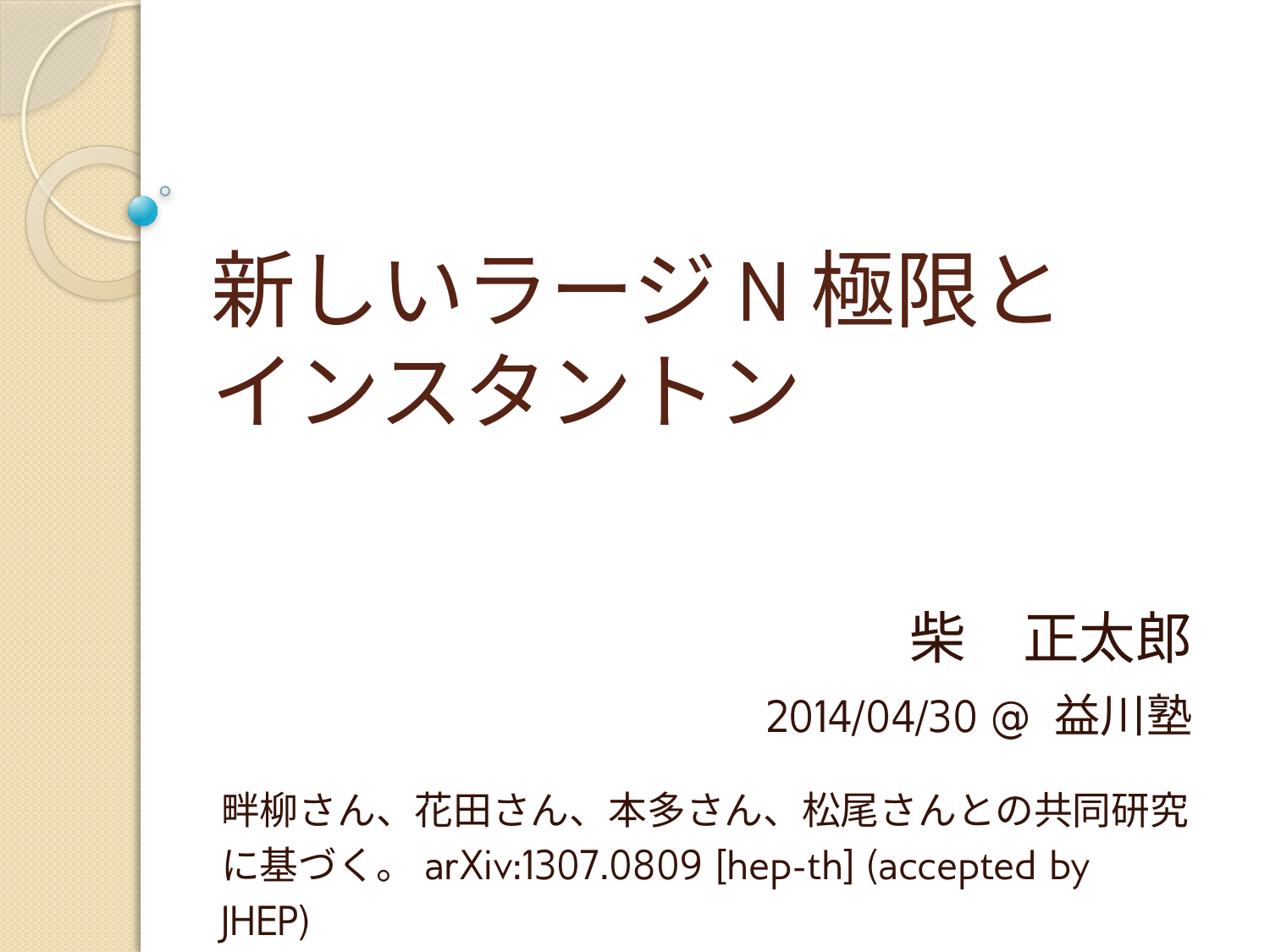

# 新しいラージN極限と インスタントン
柴　正太郎
2014/04/30 @ 益川塾

畔柳さん、花田さん、本多さん、松尾さんとの共同研究に基づく。arXiv:1307.0809 [hep-th] (accepted by JHEP)